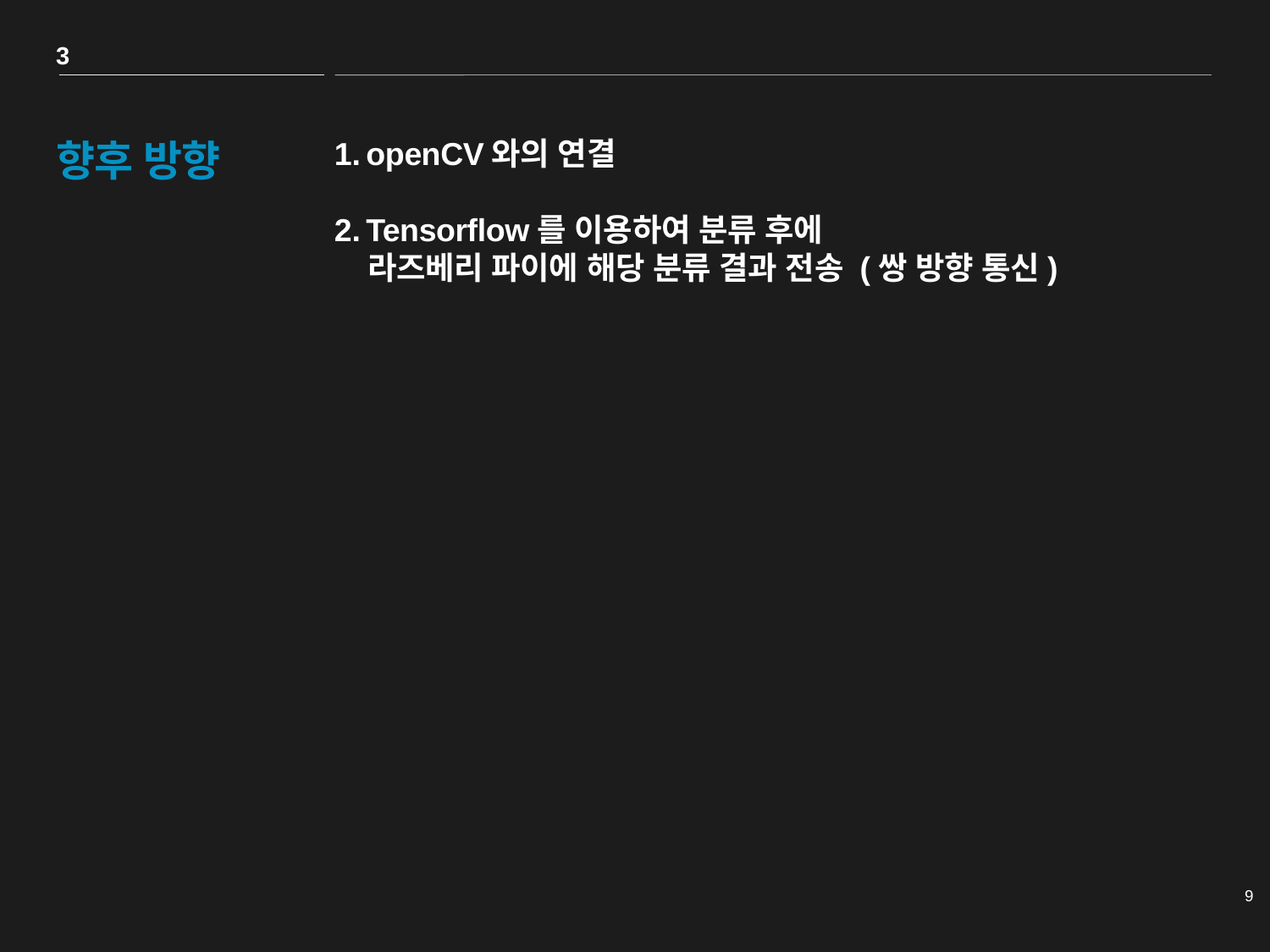

3
# 향후 방향
openCV와의 연결

Tensorflow를 이용하여 분류 후에
   라즈베리 파이에 해당 분류 결과 전송 (쌍 방향 통신)

9